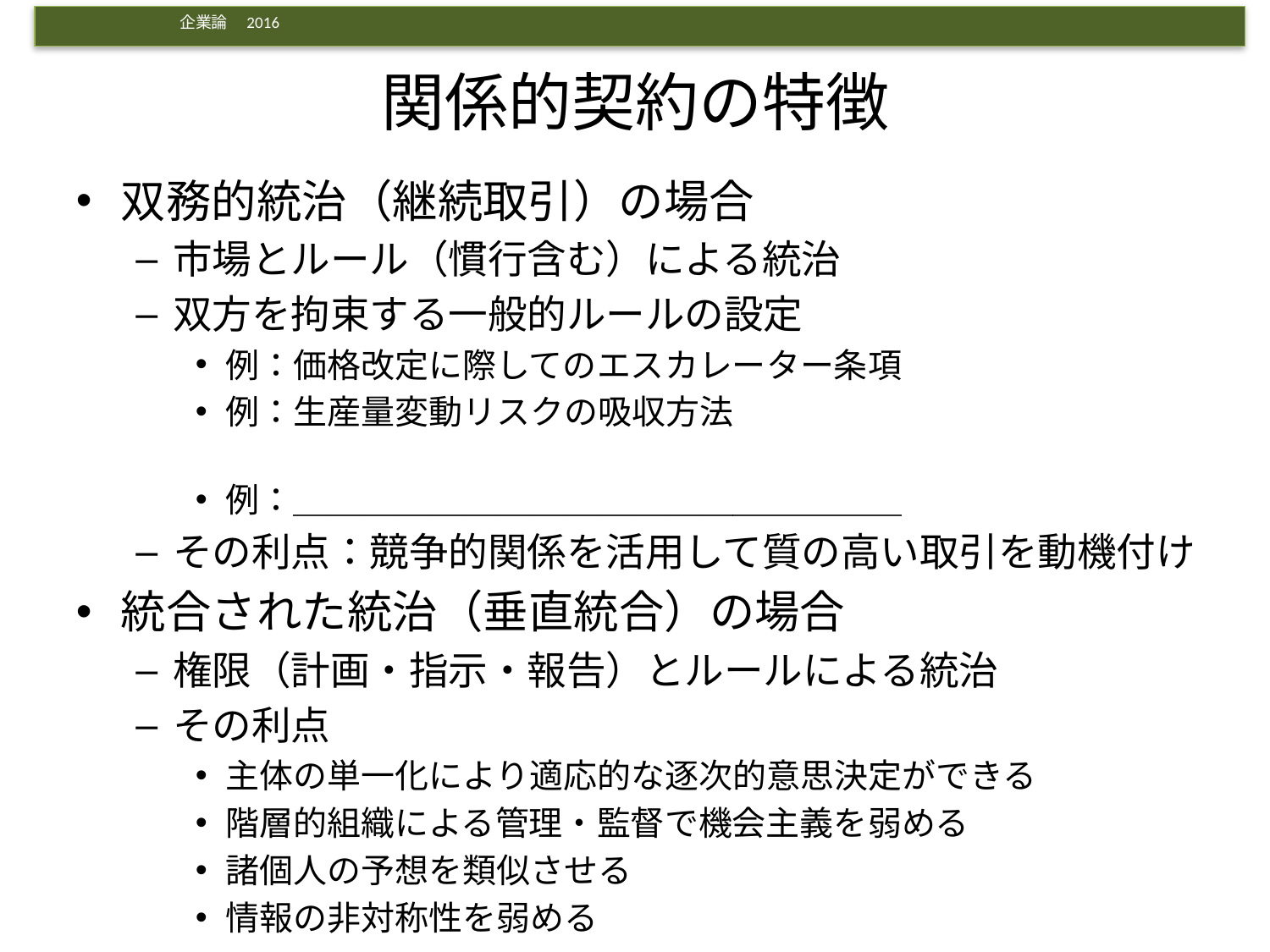

# 関係的契約の特徴
双務的統治（継続取引）の場合
市場とルール（慣行含む）による統治
双方を拘束する一般的ルールの設定
例：価格改定に際してのエスカレーター条項
例：生産量変動リスクの吸収方法
例：＿＿＿＿＿＿＿＿＿＿＿＿＿＿＿＿＿＿
その利点：競争的関係を活用して質の高い取引を動機付け
統合された統治（垂直統合）の場合
権限（計画・指示・報告）とルールによる統治
その利点
主体の単一化により適応的な逐次的意思決定ができる
階層的組織による管理・監督で機会主義を弱める
諸個人の予想を類似させる
情報の非対称性を弱める